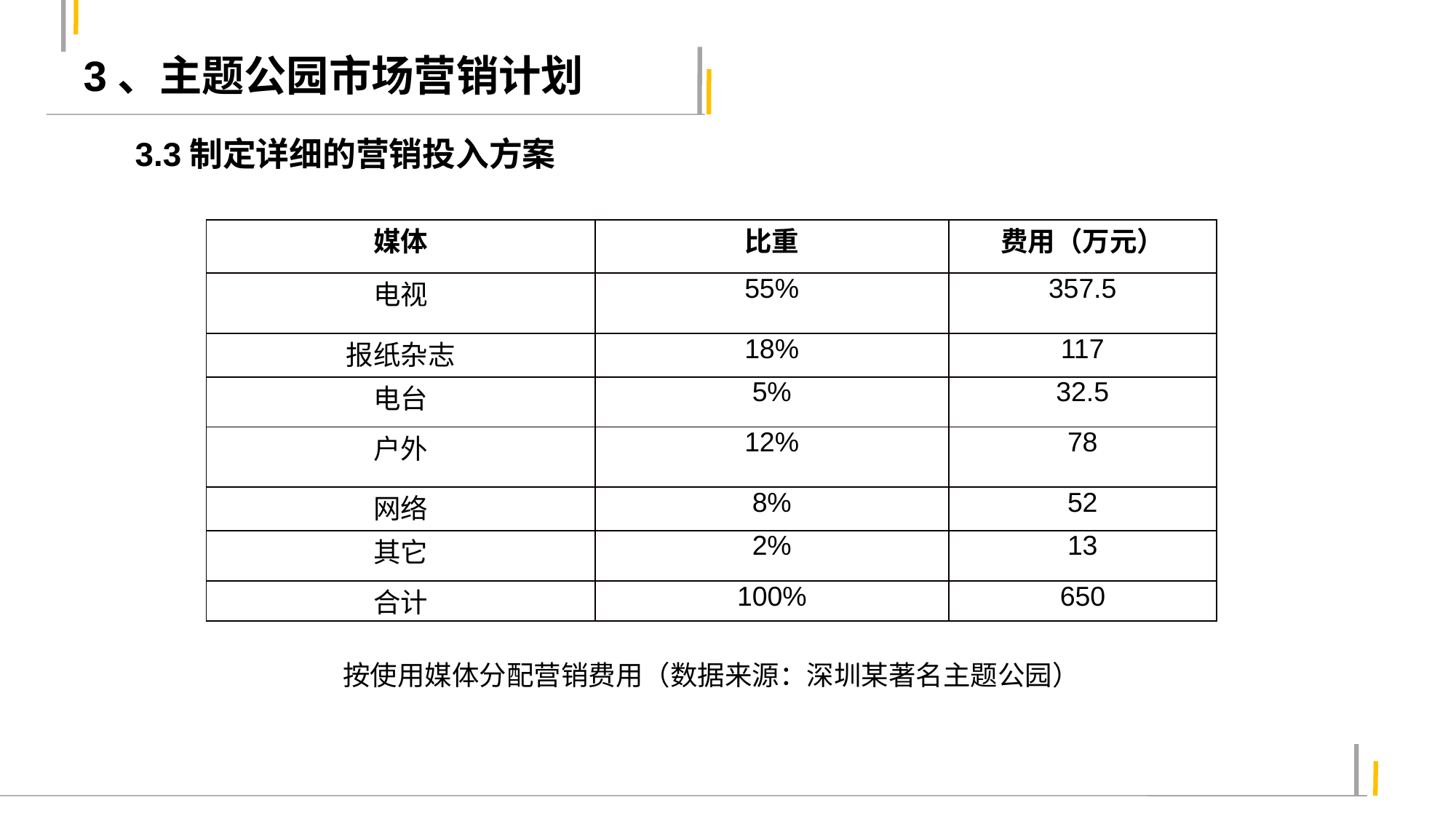

3、主题公园市场营销计划

3.3制定详细的营销投入方案

| 媒体 | 比重 | 费用（万元） |
| --- | --- | --- |
| 电视 | 55% | 357.5 |
| 报纸杂志 | 18% | 117 |
| 电台 | 5% | 32.5 |
| 户外 | 12% | 78 |
| 网络 | 8% | 52 |
| 其它 | 2% | 13 |
| 合计 | 100% | 650 |
按使用媒体分配营销费用（数据来源：深圳某著名主题公园）